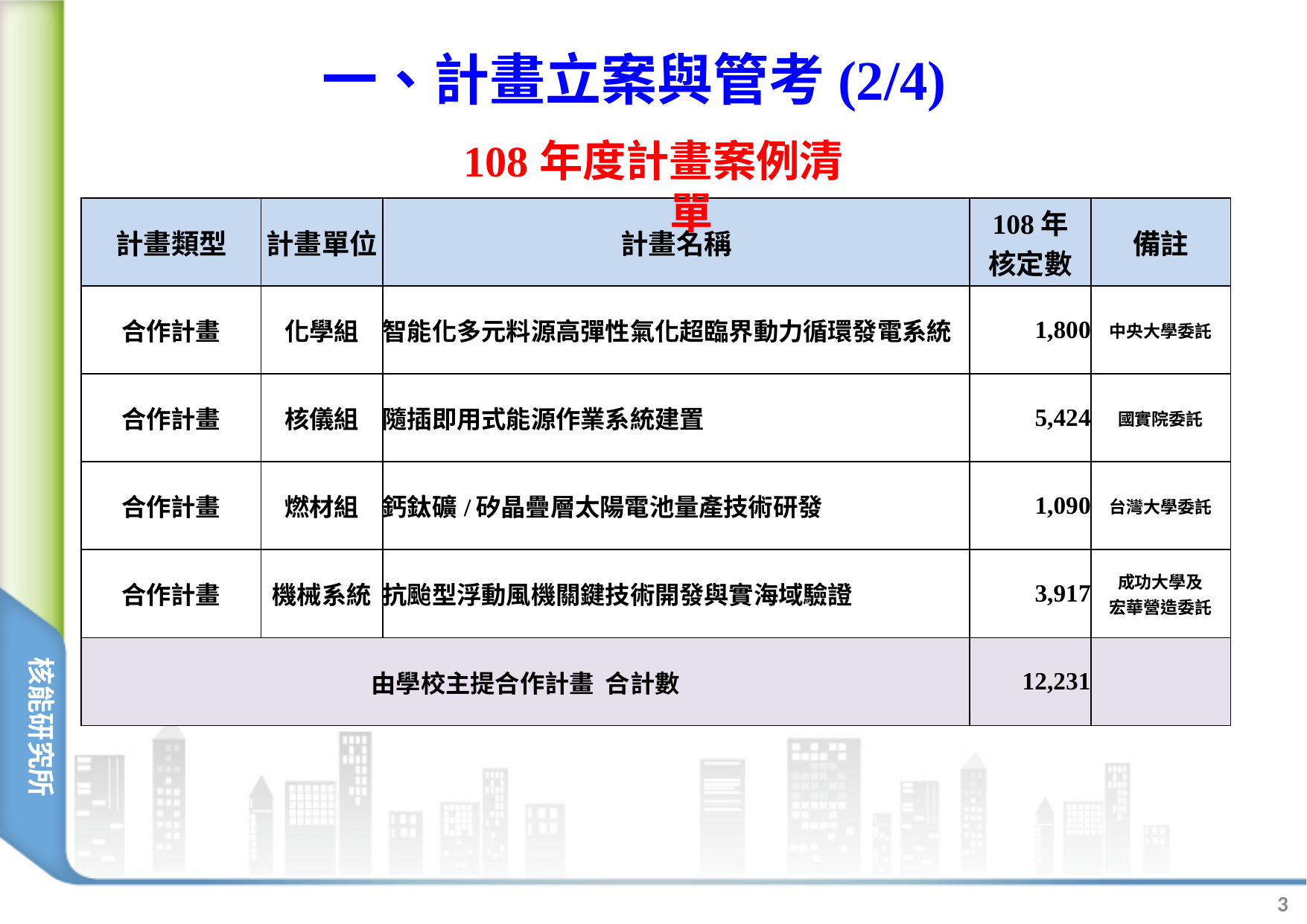

# 一、計畫立案與管考(2/4)
108年度計畫案例清單
| 計畫類型 | 計畫單位 | 計畫名稱 | 108年 核定數 | 備註 |
| --- | --- | --- | --- | --- |
| 合作計畫 | 化學組 | 智能化多元料源高彈性氣化超臨界動力循環發電系統 | 1,800 | 中央大學委託 |
| 合作計畫 | 核儀組 | 隨插即用式能源作業系統建置 | 5,424 | 國實院委託 |
| 合作計畫 | 燃材組 | 鈣鈦礦/矽晶疊層太陽電池量產技術研發 | 1,090 | 台灣大學委託 |
| 合作計畫 | 機械系統 | 抗颱型浮動風機關鍵技術開發與實海域驗證 | 3,917 | 成功大學及 宏華營造委託 |
| 由學校主提合作計畫 合計數 |  |  | 12,231 |  |
3